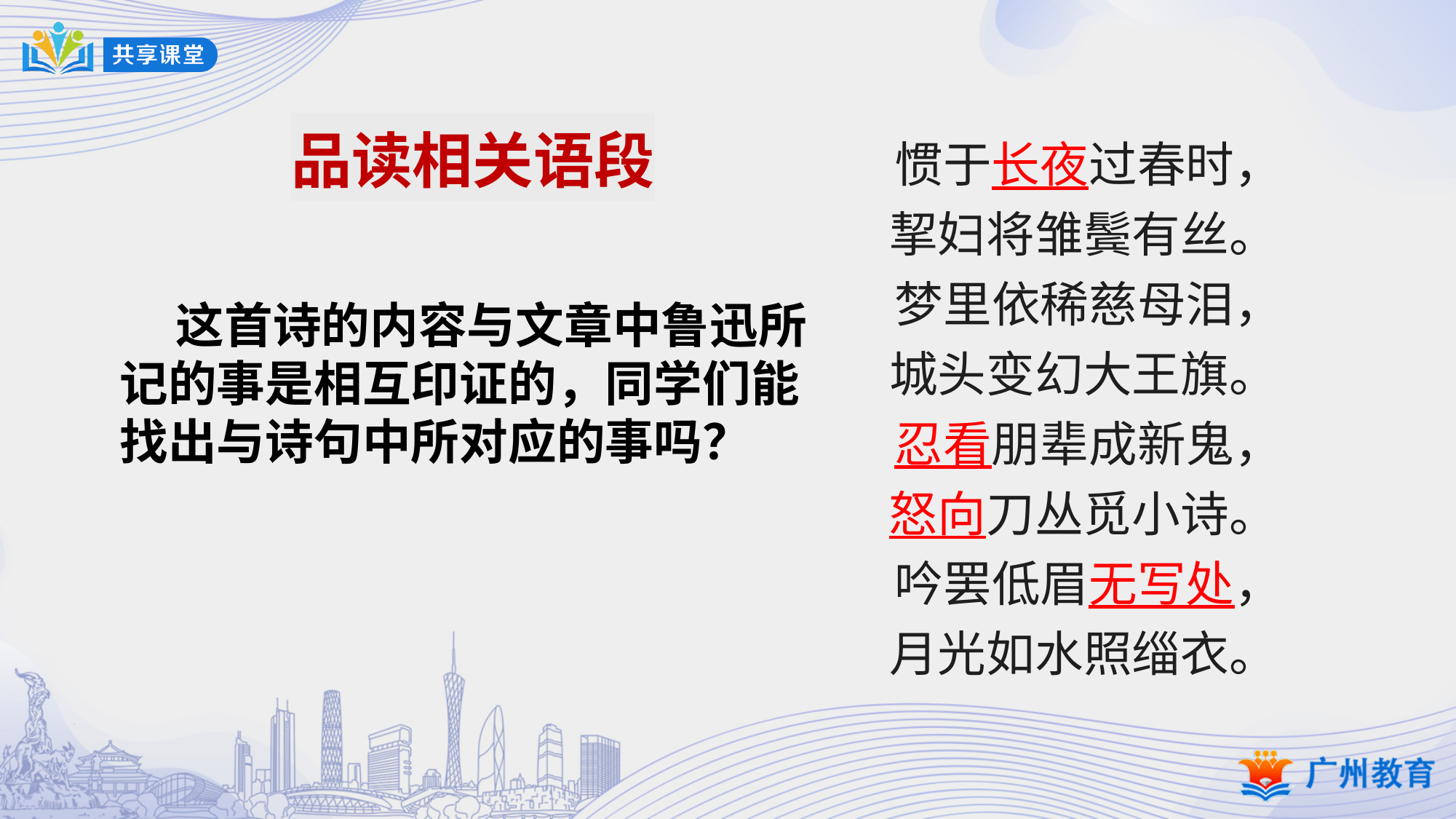

品读相关语段
惯于长夜过春时，
挈妇将雏鬓有丝。 
梦里依稀慈母泪，
城头变幻大王旗。 
忍看朋辈成新鬼，
怒向刀丛觅小诗。 
吟罢低眉无写处，
月光如水照缁衣。
    这首诗的内容与文章中鲁迅所记的事是相互印证的，同学们能找出与诗句中所对应的事吗？